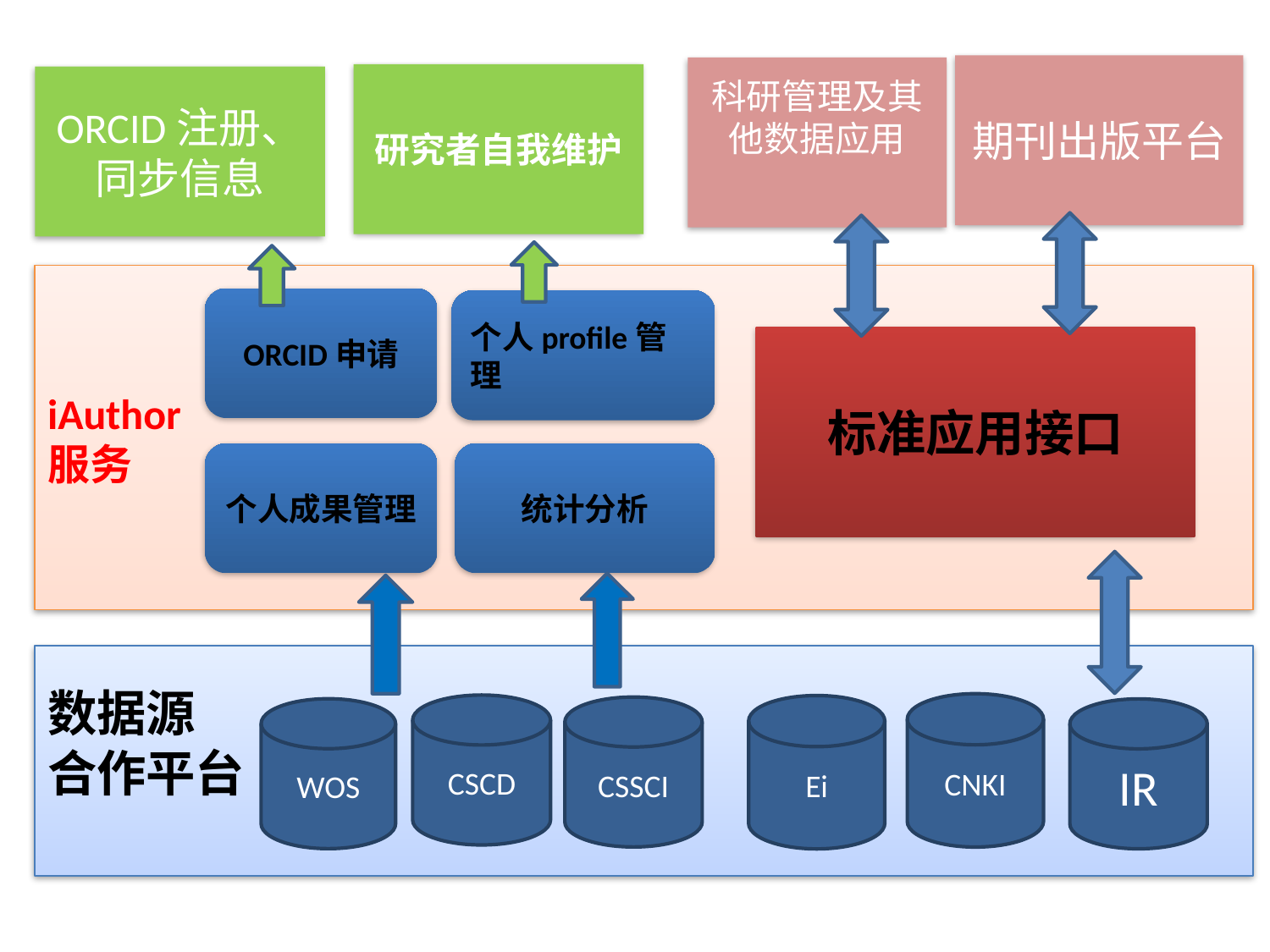

期刊出版平台
科研管理及其他数据应用

研究者自我维护
ORCID注册、同步信息

iAuthor
服务
ORCID申请
个人profile管理
标准应用接口
个人成果管理
统计分析

数据源
合作平台

CNKI
CSCD
Ei
CSSCI
WOS
IR